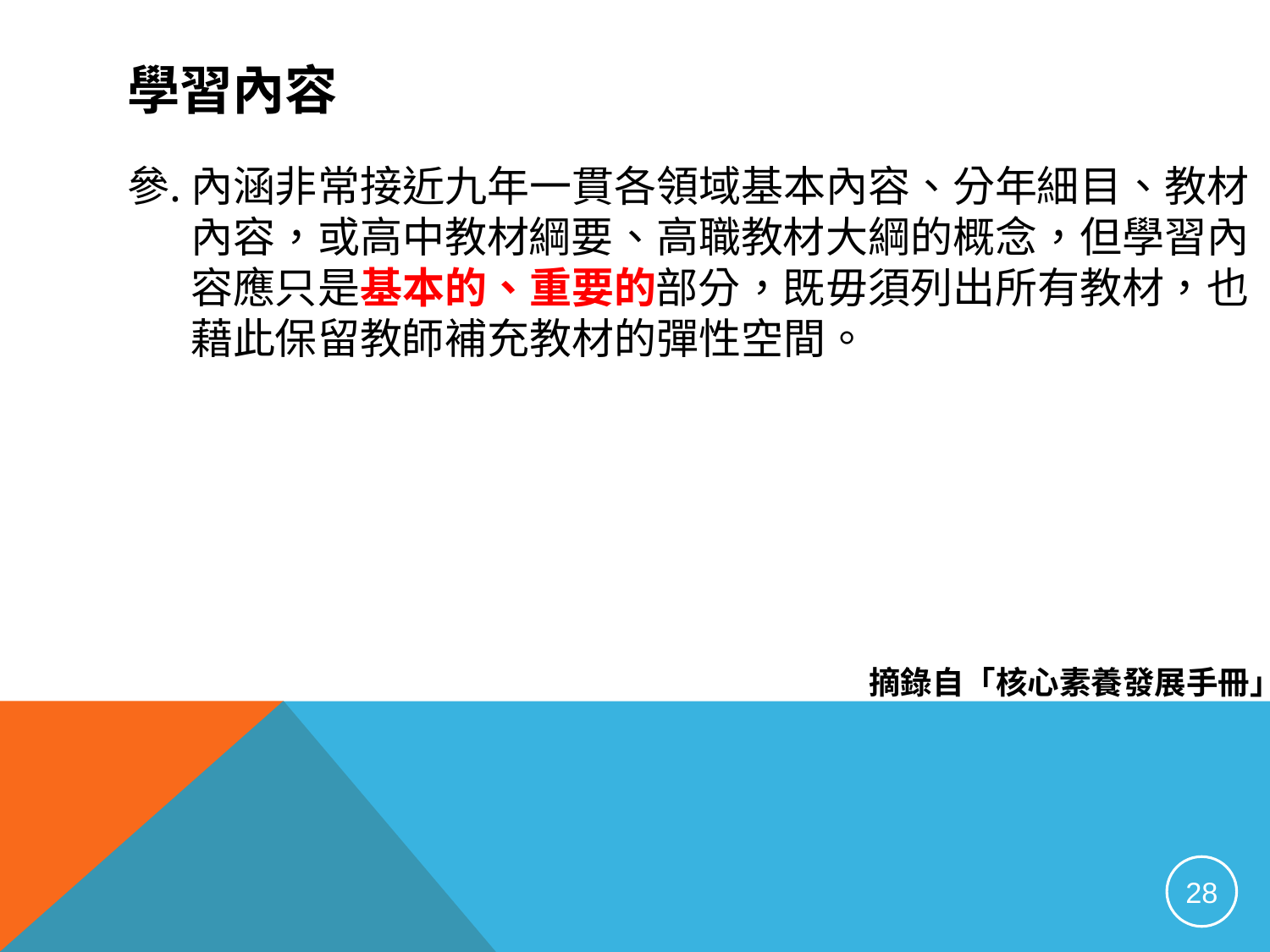

# 學習內容
內涵非常接近九年一貫各領域基本內容、分年細目、教材內容，或高中教材綱要、高職教材大綱的概念，但學習內容應只是基本的、重要的部分，既毋須列出所有教材，也藉此保留教師補充教材的彈性空間。
摘錄自「核心素養發展手冊」
28